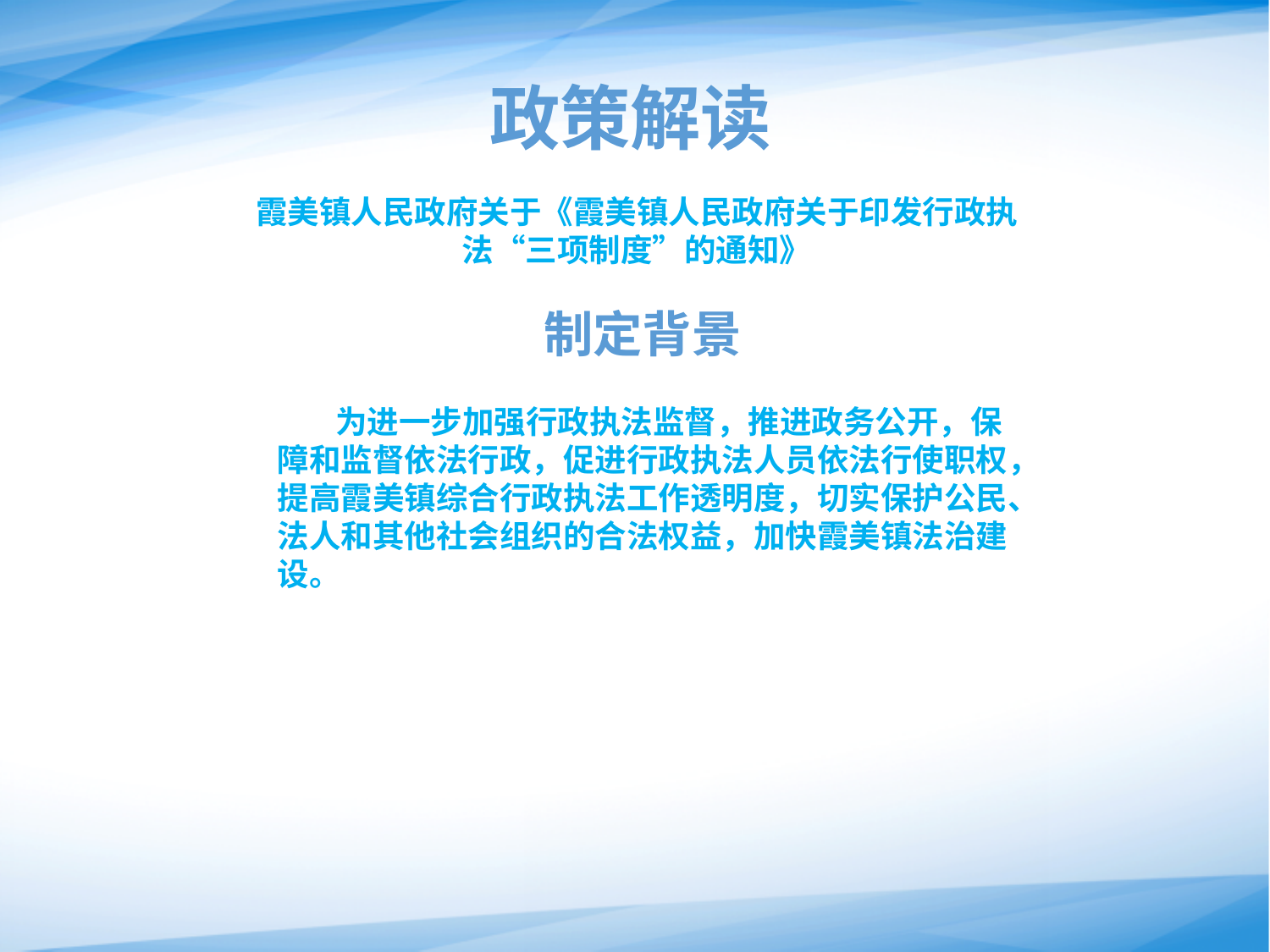

# 政策解读
霞美镇人民政府关于《霞美镇人民政府关于印发行政执法“三项制度”的通知》
制定背景
       为进一步加强行政执法监督，推进政务公开，保障和监督依法行政，促进行政执法人员依法行使职权，提高霞美镇综合行政执法工作透明度，切实保护公民、法人和其他社会组织的合法权益，加快霞美镇法治建设。